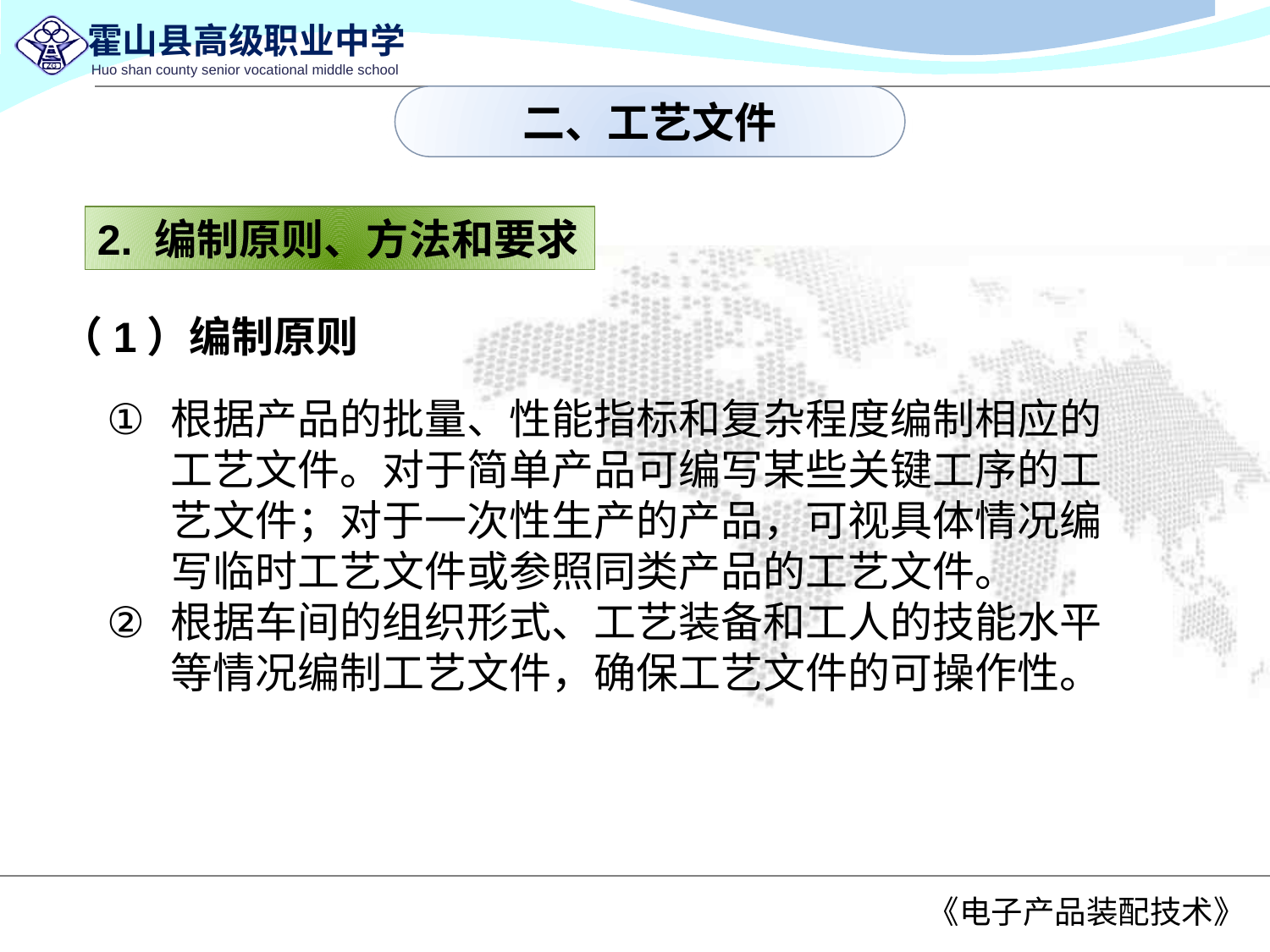

二、工艺文件
2. 编制原则、方法和要求
（1）编制原则
根据产品的批量、性能指标和复杂程度编制相应的工艺文件。对于简单产品可编写某些关键工序的工艺文件；对于一次性生产的产品，可视具体情况编写临时工艺文件或参照同类产品的工艺文件。
根据车间的组织形式、工艺装备和工人的技能水平等情况编制工艺文件，确保工艺文件的可操作性。